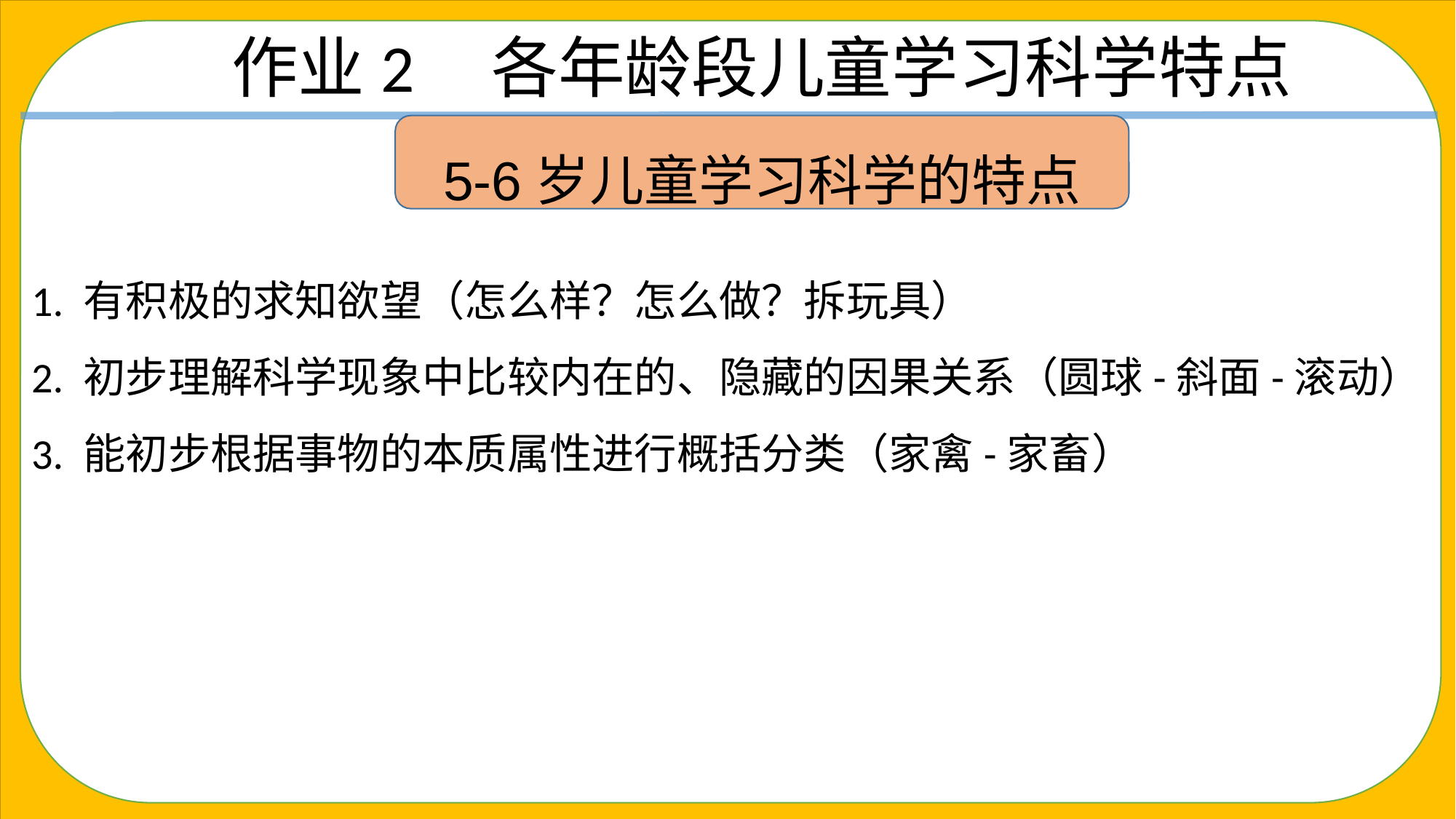

作业2    各年龄段儿童学习科学特点

1. 有积极的求知欲望（怎么样？怎么做？拆玩具）
2. 初步理解科学现象中比较内在的、隐藏的因果关系（圆球-斜面-滚动）
3. 能初步根据事物的本质属性进行概括分类（家禽-家畜）
5-6岁儿童学习科学的特点